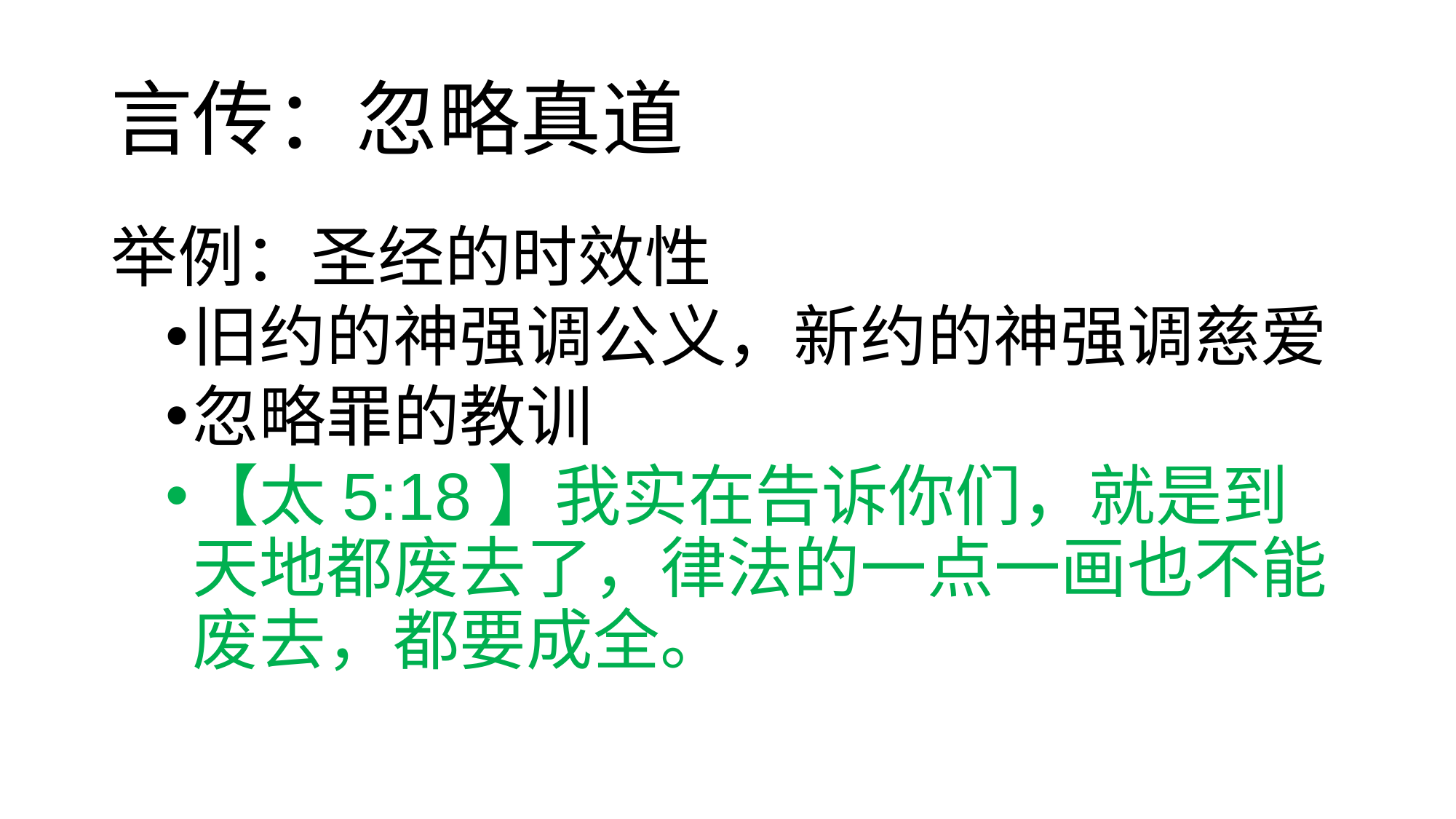

# 言传：忽略真道
举例：圣经的时效性
旧约的神强调公义，新约的神强调慈爱
忽略罪的教训
【太5:18】我实在告诉你们，就是到天地都废去了，律法的一点一画也不能废去，都要成全。